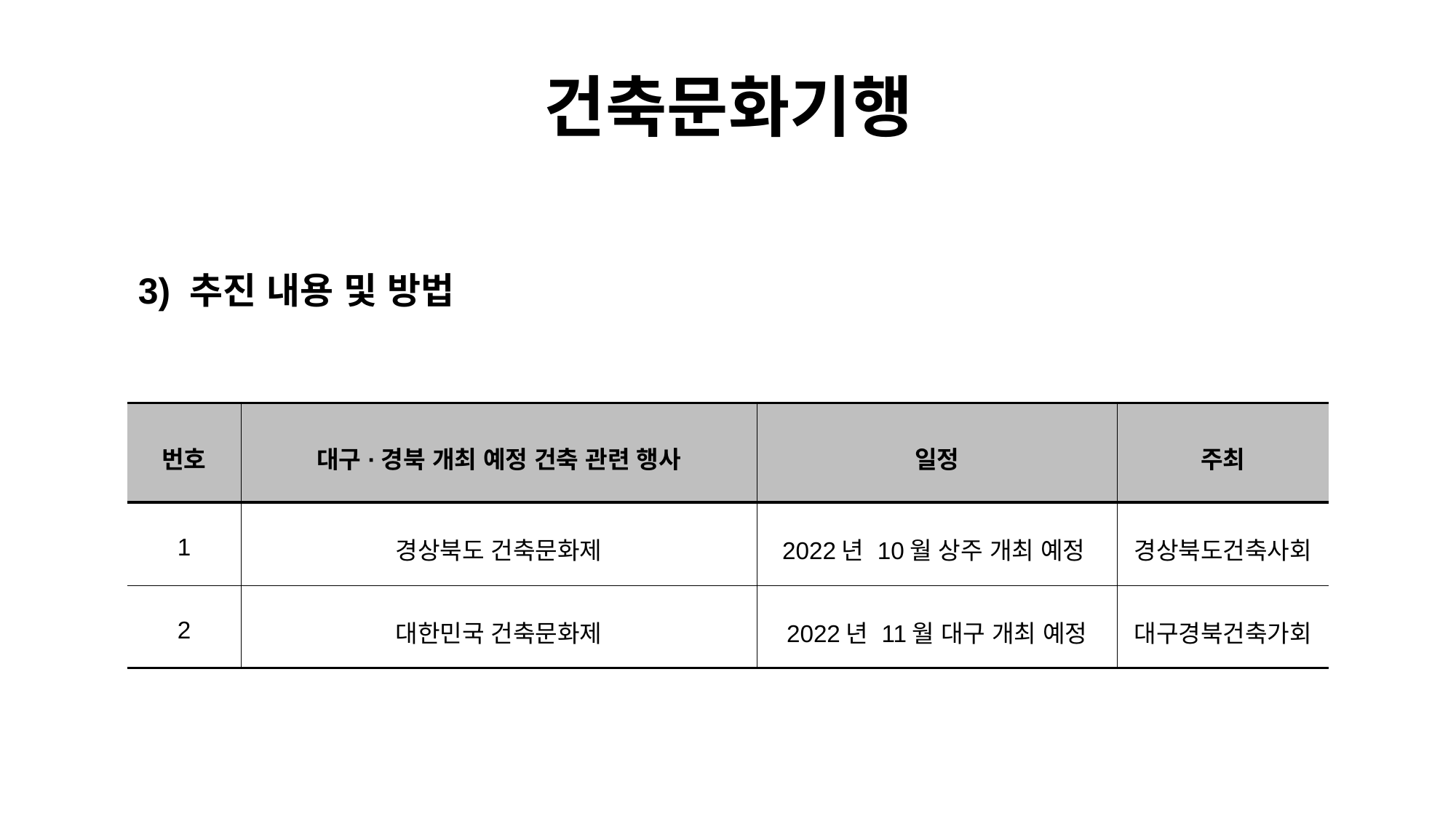

# 건축문화기행
3) 추진 내용 및 방법

| 번호 | 대구·경북 개최 예정 건축 관련 행사 | 일정 | 주최 |
| --- | --- | --- | --- |
| 1 | 경상북도 건축문화제 | 2022년 10월 상주 개최 예정 | 경상북도건축사회 |
| 2 | 대한민국 건축문화제 | 2022년 11월 대구 개최 예정 | 대구경북건축가회 |